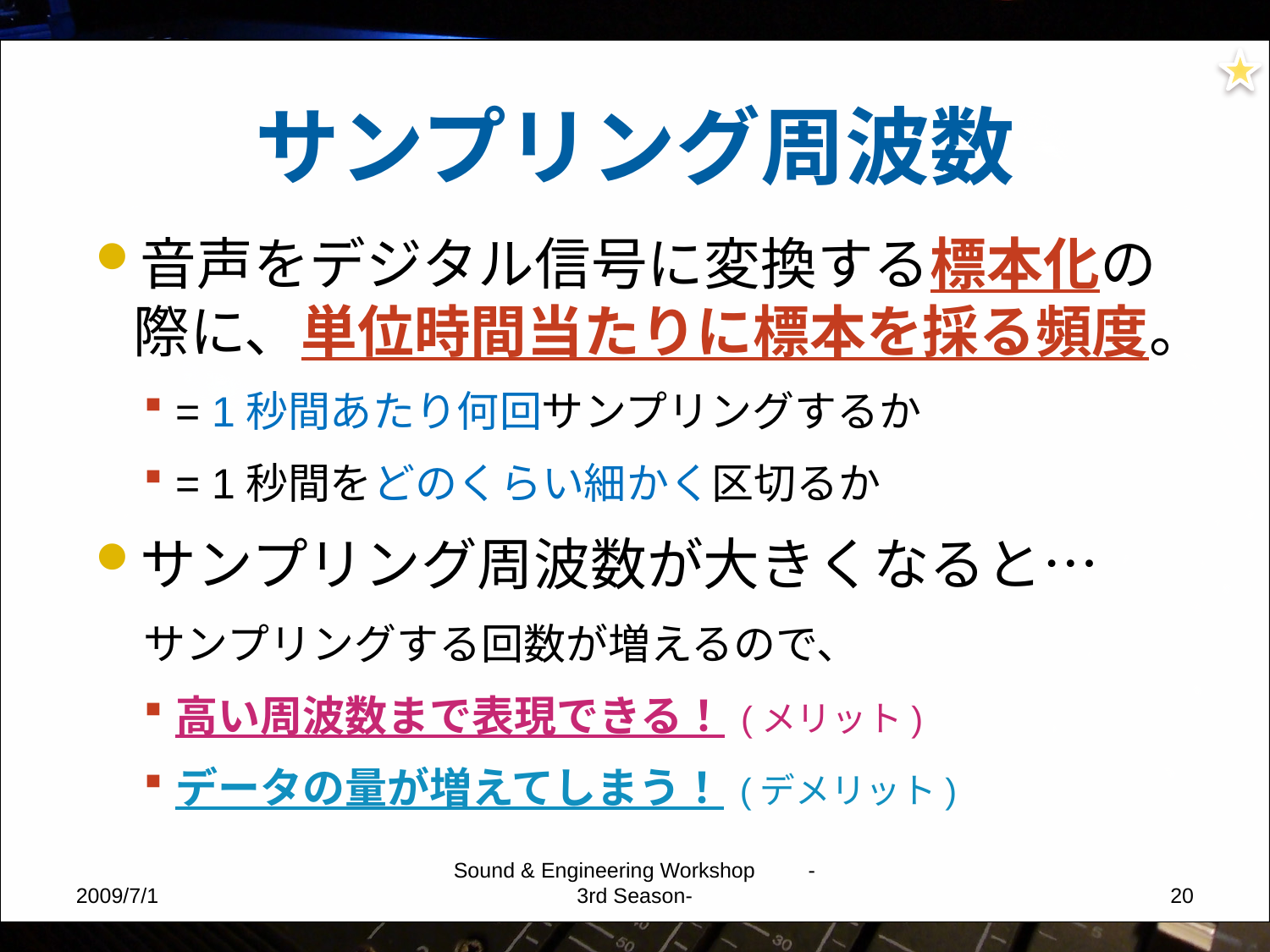

# サンプリング周波数

音声をデジタル信号に変換する標本化の際に、単位時間当たりに標本を採る頻度。
= 1秒間あたり何回サンプリングするか
= 1秒間をどのくらい細かく区切るか
サンプリング周波数が大きくなると…
サンプリングする回数が増えるので、
高い周波数まで表現できる！ (メリット)
データの量が増えてしまう！ (デメリット)

2009/7/1
Sound & Engineering Workshop         -3rd Season-
20